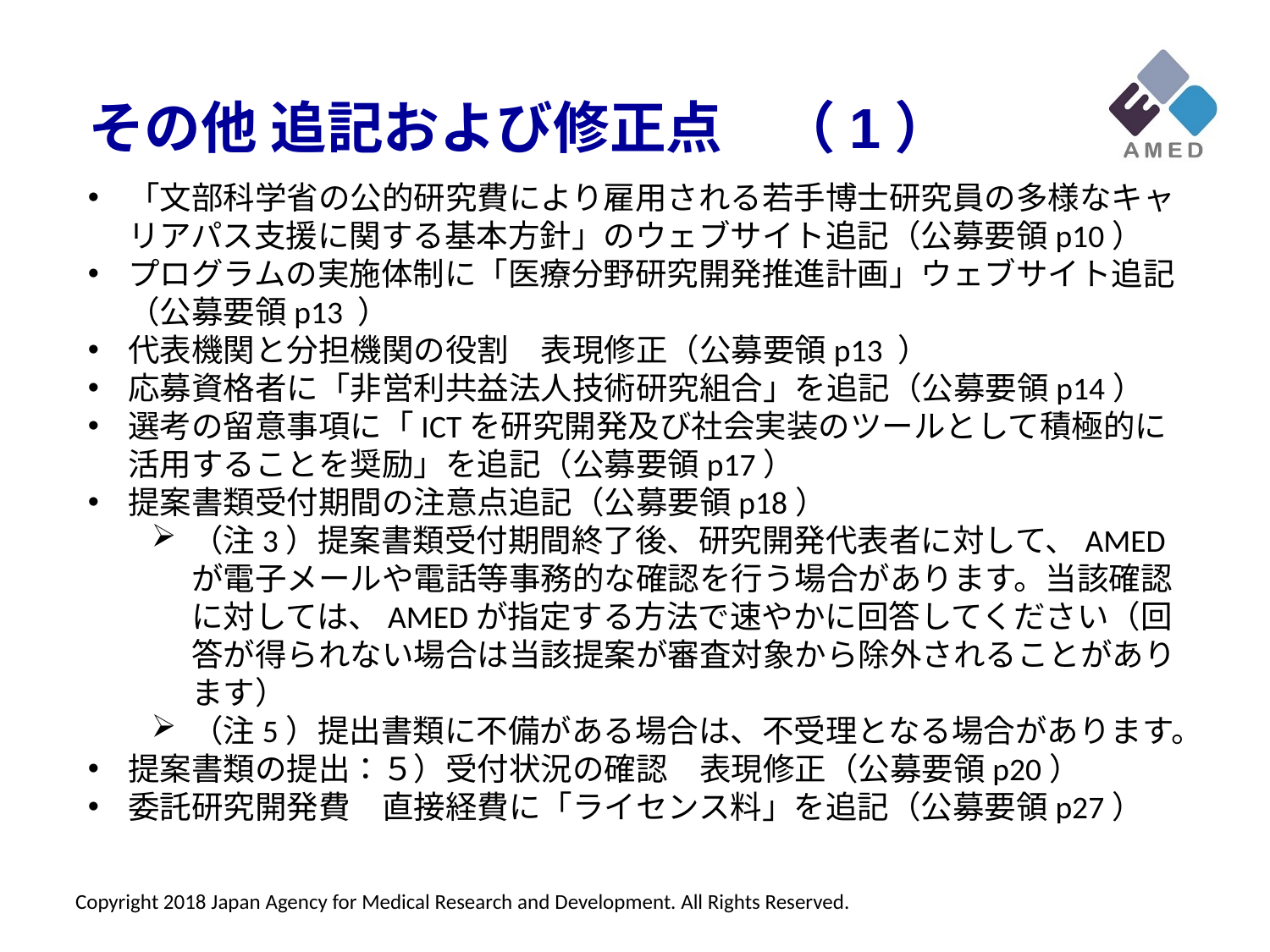

その他 追記および修正点　（1）
「文部科学省の公的研究費により雇用される若手博士研究員の多様なキャリアパス支援に関する基本方針」のウェブサイト追記（公募要領p10）
プログラムの実施体制に「医療分野研究開発推進計画」ウェブサイト追記（公募要領p13 ）
代表機関と分担機関の役割　表現修正（公募要領p13 ）
応募資格者に「非営利共益法人技術研究組合」を追記（公募要領p14）
選考の留意事項に「ICTを研究開発及び社会実装のツールとして積極的に活用することを奨励」を追記（公募要領p17）
提案書類受付期間の注意点追記（公募要領p18）
（注3）提案書類受付期間終了後、研究開発代表者に対して、AMEDが電子メールや電話等事務的な確認を行う場合があります。当該確認に対しては、AMEDが指定する方法で速やかに回答してください（回答が得られない場合は当該提案が審査対象から除外されることがあります）
（注5）提出書類に不備がある場合は、不受理となる場合があります。
提案書類の提出：５）受付状況の確認　表現修正（公募要領p20）
委託研究開発費　直接経費に「ライセンス料」を追記（公募要領p27）
Copyright 2018 Japan Agency for Medical Research and Development. All Rights Reserved.